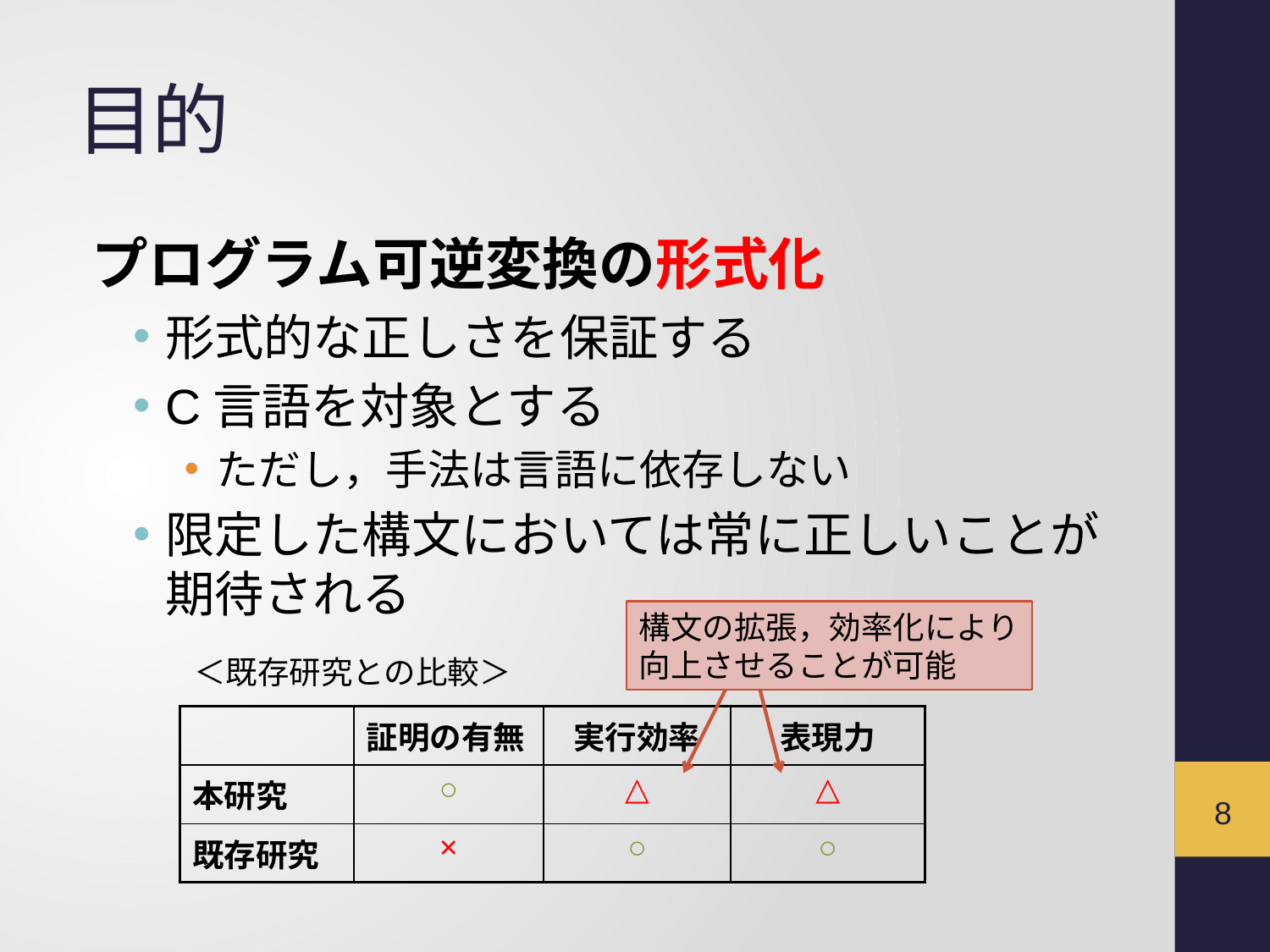

# 目的
プログラム可逆変換の形式化
形式的な正しさを保証する
C言語を対象とする
ただし，手法は言語に依存しない
限定した構文においては常に正しいことが期待される

構文の拡張，効率化により
向上させることが可能
＜既存研究との比較＞
|  | 証明の有無 | 実行効率 | 表現力 |
| --- | --- | --- | --- |
| 本研究 | ○ | △ | △ |
| 既存研究 | × | ○ | ○ |
8